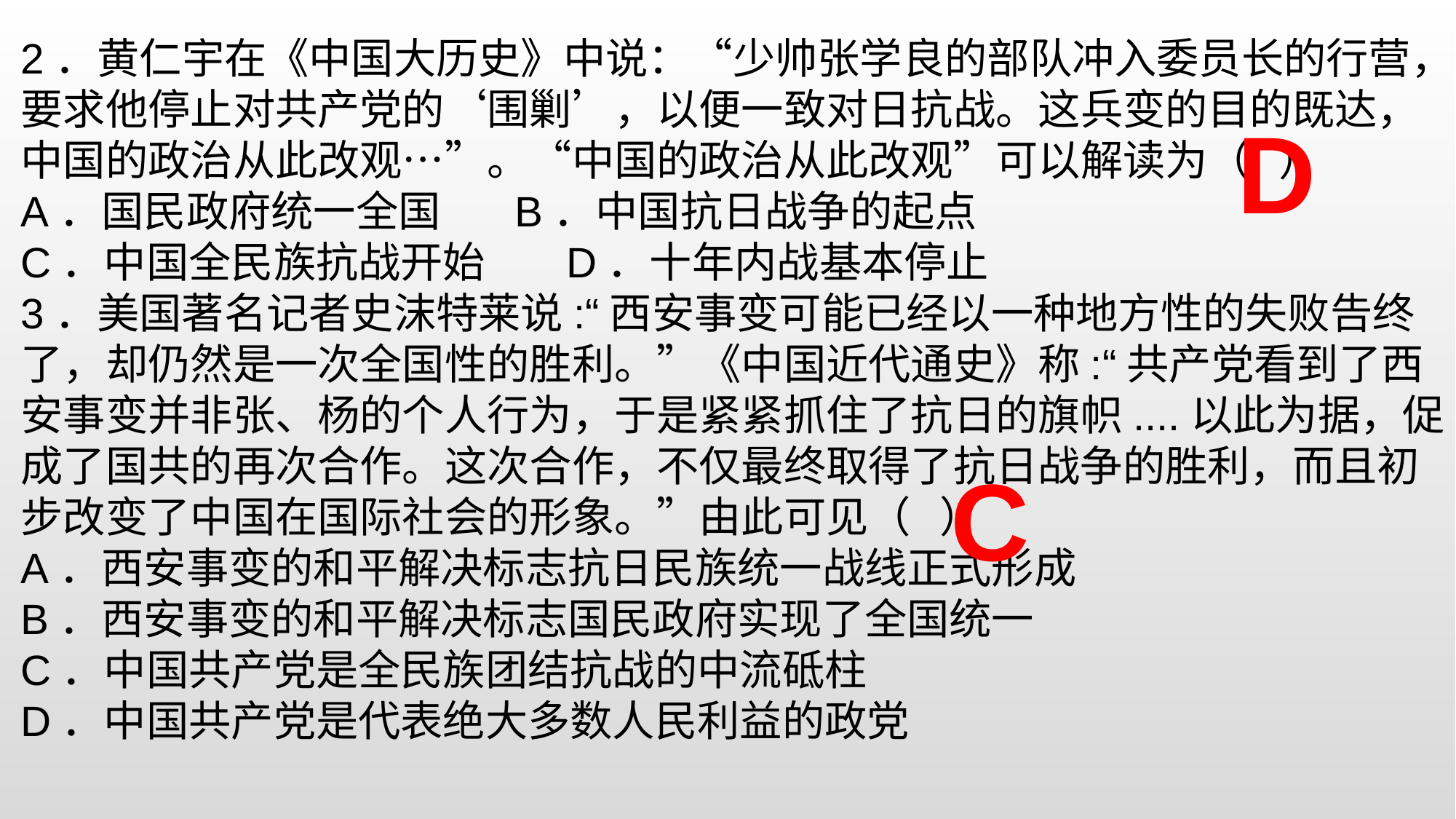

2．黄仁宇在《中国大历史》中说：“少帅张学良的部队冲入委员长的行营，要求他停止对共产党的‘围剿’，以便一致对日抗战。这兵变的目的既达，中国的政治从此改观…”。“中国的政治从此改观”可以解读为（   ）
A．国民政府统一全国	     B．中国抗日战争的起点
C．中国全民族抗战开始	D．十年内战基本停止
3．美国著名记者史沫特莱说:“西安事变可能已经以一种地方性的失败告终了，却仍然是一次全国性的胜利。”《中国近代通史》称:“共产党看到了西安事变并非张、杨的个人行为，于是紧紧抓住了抗日的旗帜....以此为据，促成了国共的再次合作。这次合作，不仅最终取得了抗日战争的胜利，而且初步改变了中国在国际社会的形象。”由此可见（   ）
A．西安事变的和平解决标志抗日民族统一战线正式形成
B．西安事变的和平解决标志国民政府实现了全国统一
C．中国共产党是全民族团结抗战的中流砥柱
D．中国共产党是代表绝大多数人民利益的政党
D
C